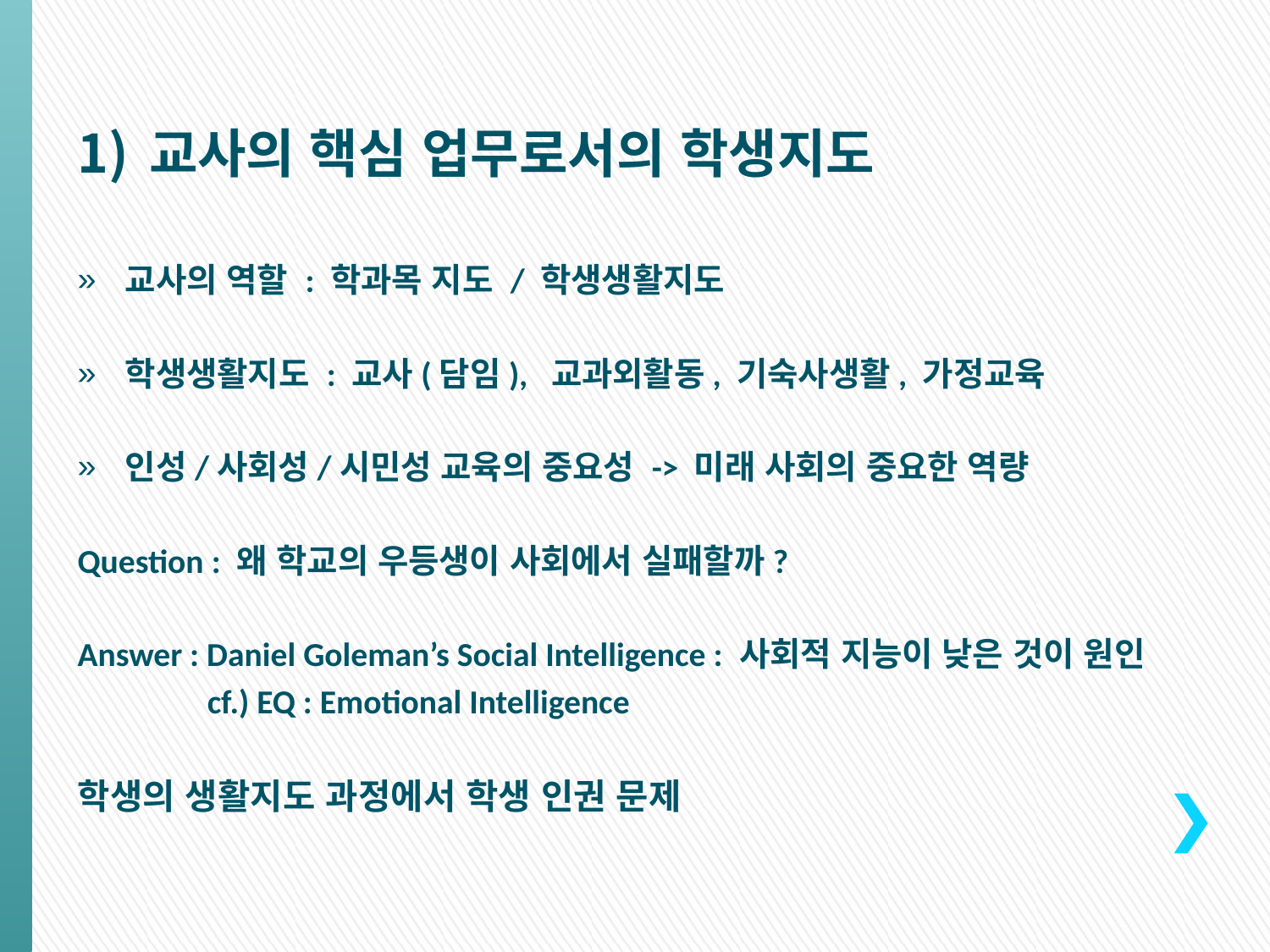

교사의 핵심 업무로서의 학생지도

교사의 역할 : 학과목 지도 / 학생생활지도

학생생활지도 : 교사(담임),  교과외활동, 기숙사생활, 가정교육

인성/사회성/시민성 교육의 중요성 -> 미래 사회의 중요한 역량

Question : 왜 학교의 우등생이 사회에서 실패할까?

Answer : Daniel Goleman’s Social Intelligence : 사회적 지능이 낮은 것이 원인
                 cf.) EQ : Emotional Intelligence

학생의 생활지도 과정에서 학생 인권 문제